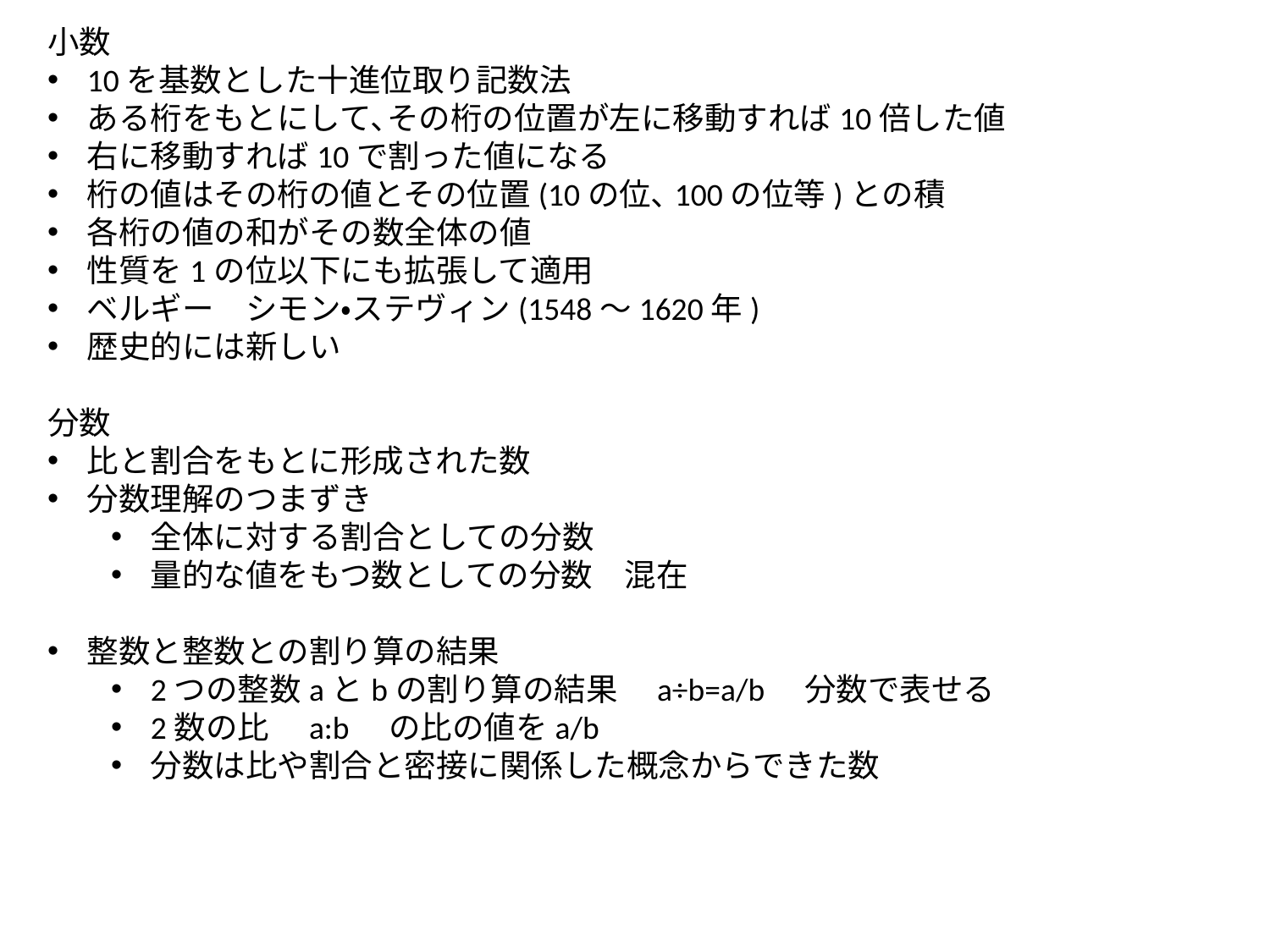

小数
10を基数とした十進位取り記数法
ある桁をもとにして､その桁の位置が左に移動すれば10倍した値
右に移動すれば10で割った値になる
桁の値はその桁の値とその位置(10の位､100の位等)との積
各桁の値の和がその数全体の値
性質を1の位以下にも拡張して適用
ベルギー　シモン・ステヴィン(1548～1620年)
歴史的には新しい

分数
比と割合をもとに形成された数
分数理解のつまずき
全体に対する割合としての分数
量的な値をもつ数としての分数　混在

整数と整数との割り算の結果
2つの整数aとbの割り算の結果　a÷b=a/b　分数で表せる
2数の比　a:b　の比の値をa/b
分数は比や割合と密接に関係した概念からできた数